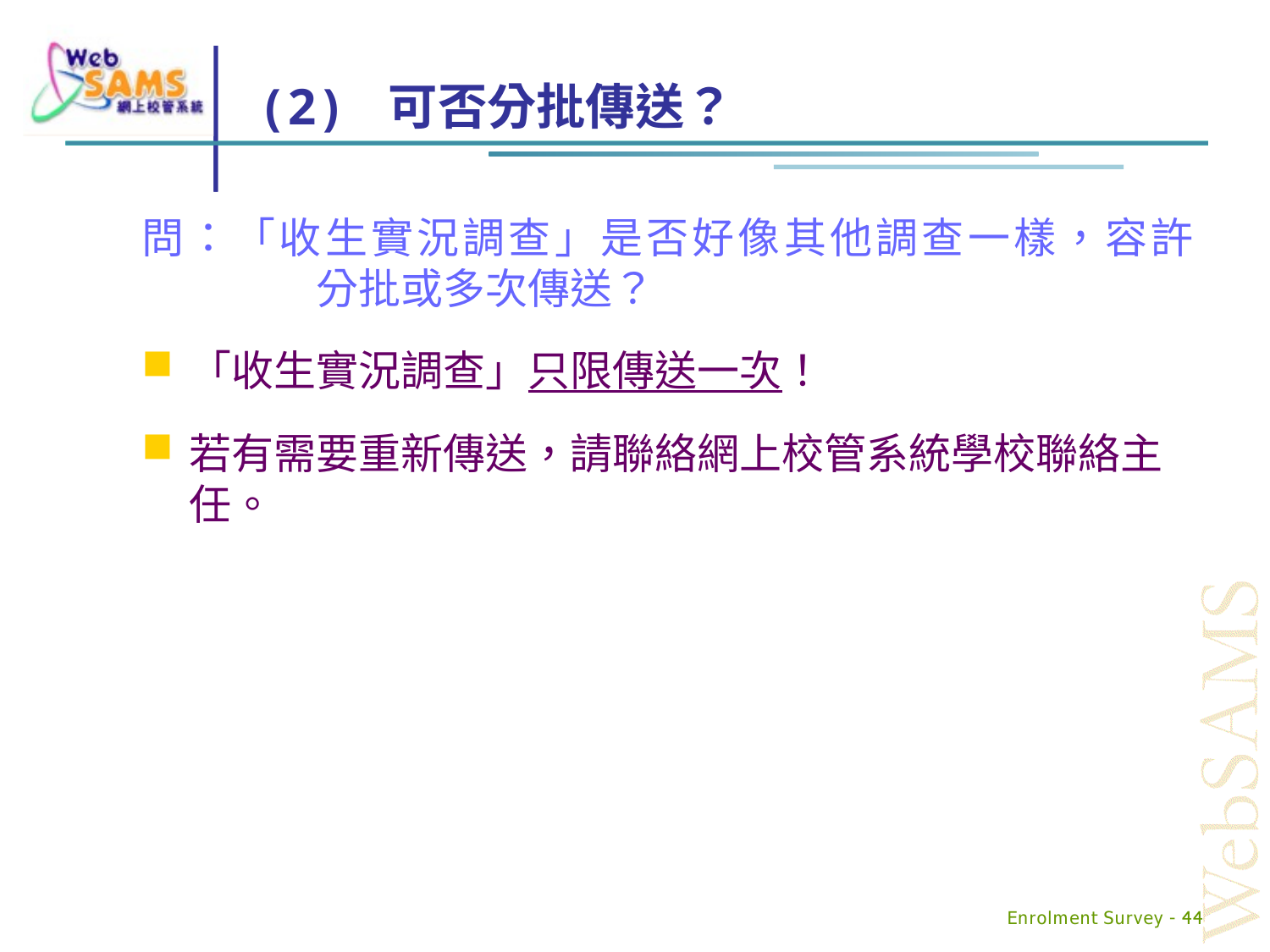

# (2) 可否分批傳送？
問：「收生實況調查」是否好像其他調查一樣，容許	分批或多次傳送？
「收生實況調查」只限傳送一次！
若有需要重新傳送，請聯絡網上校管系統學校聯絡主任。

Enrolment Survey - 44